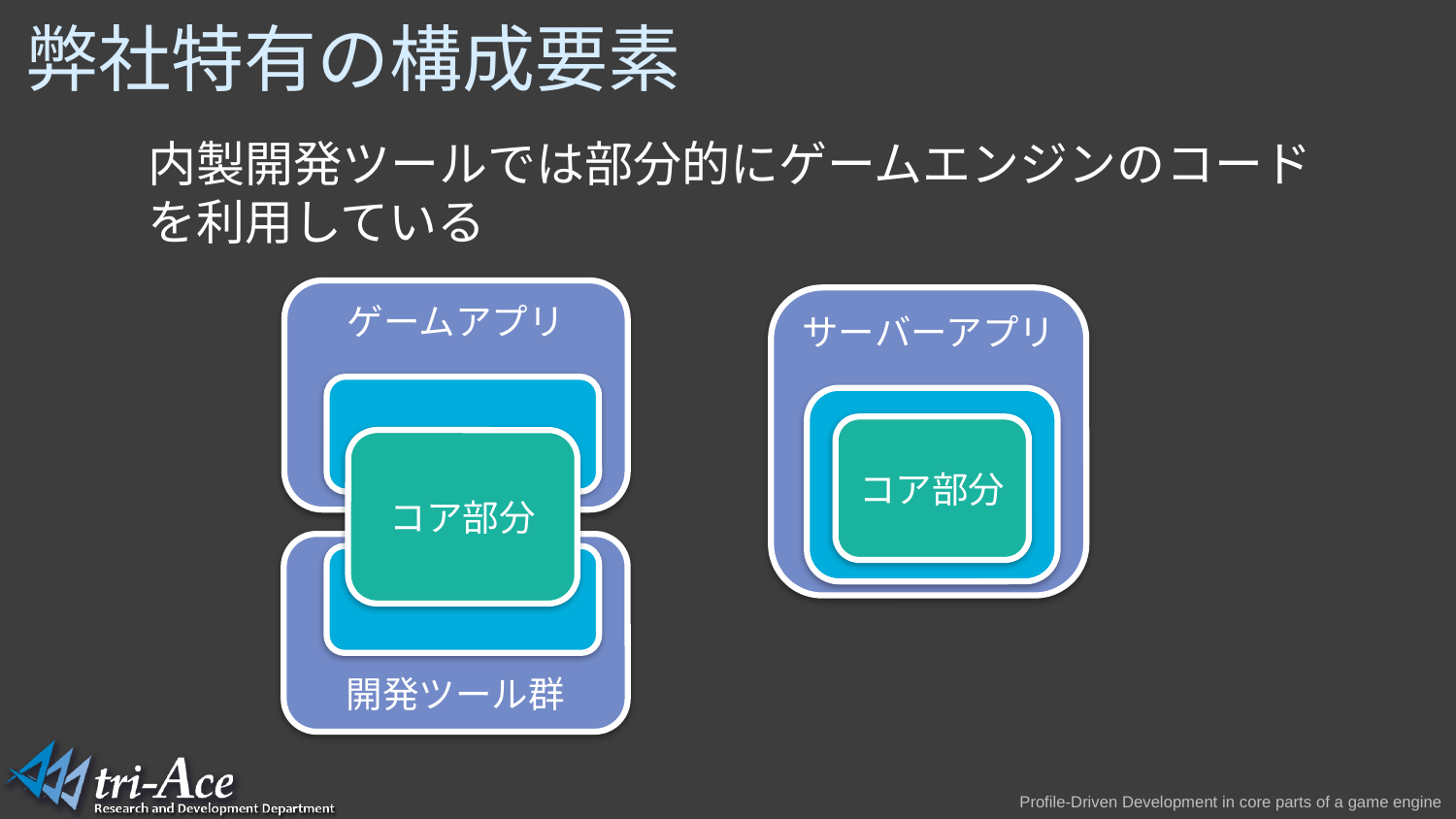

# 弊社特有の構成要素
内製開発ツールでは部分的にゲームエンジンのコードを利用している
ゲームアプリ
サーバーアプリ

コア部分
コア部分
開発ツール群